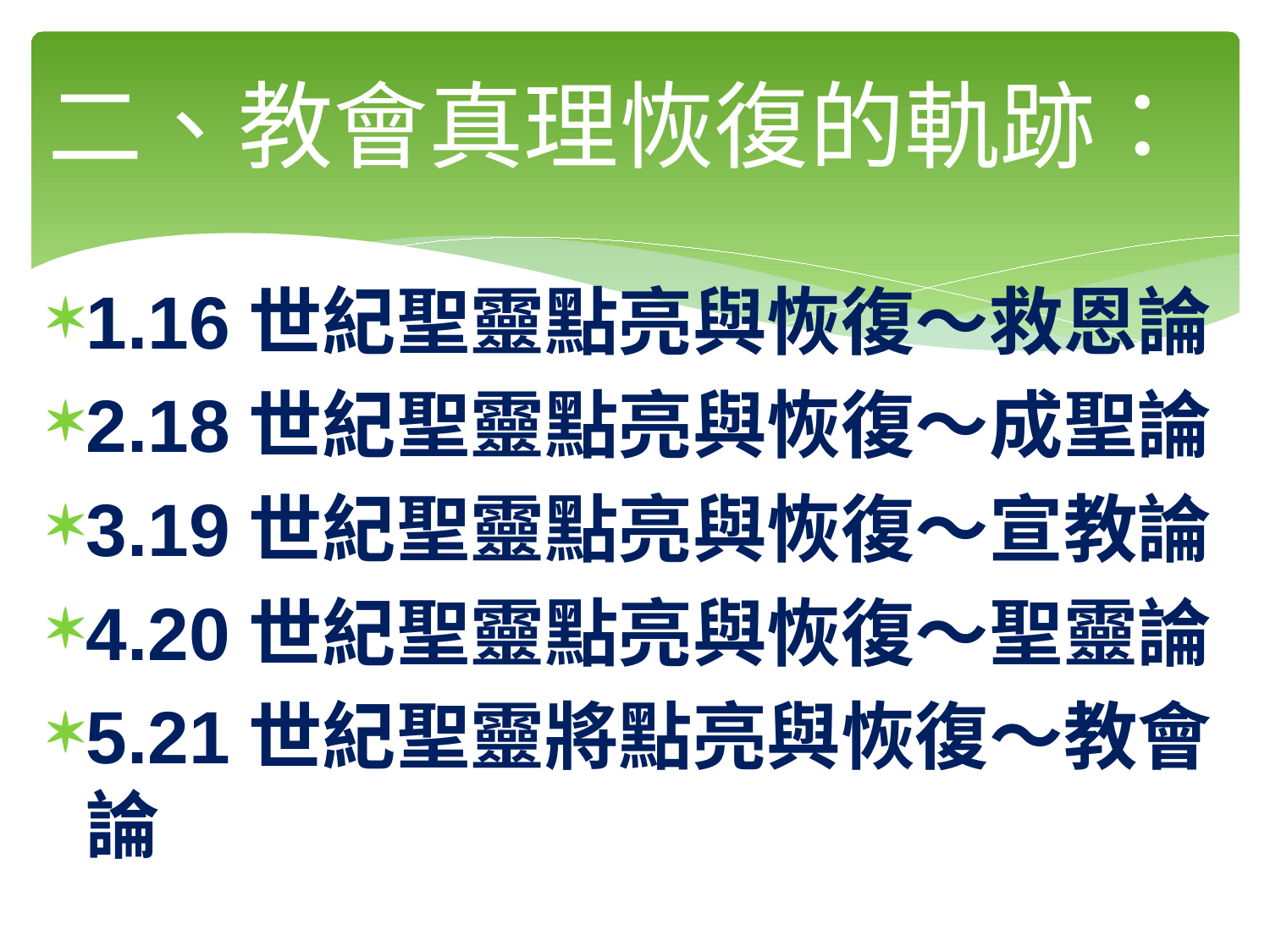

# 二、教會真理恢復的軌跡：
1.16世紀聖靈點亮與恢復～救恩論
2.18世紀聖靈點亮與恢復～成聖論
3.19世紀聖靈點亮與恢復～宣教論
4.20世紀聖靈點亮與恢復～聖靈論
5.21世紀聖靈將點亮與恢復～教會論